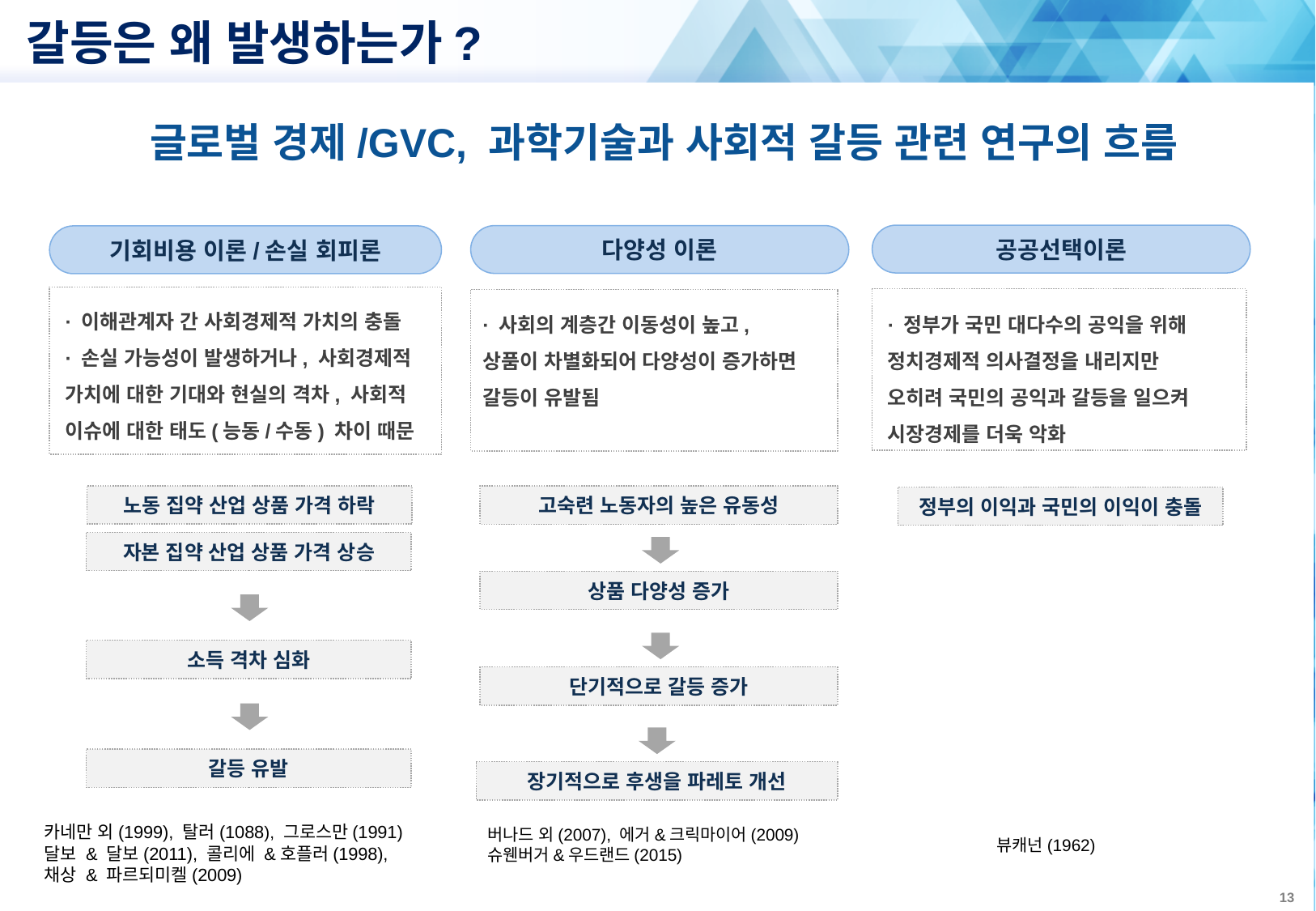

# 갈등은 왜 발생하는가?
글로벌 경제/GVC, 과학기술과 사회적 갈등 관련 연구의 흐름
공공선택이론
다양성 이론
기회비용 이론/손실 회피론

∙ 이해관계자 간 사회경제적 가치의 충돌
∙ 손실 가능성이 발생하거나, 사회경제적 가치에 대한 기대와 현실의 격차, 사회적 이슈에 대한 태도(능동/수동) 차이 때문
∙ 사회의 계층간 이동성이 높고,
상품이 차별화되어 다양성이 증가하면 갈등이 유발됨

∙ 정부가 국민 대다수의 공익을 위해 정치경제적 의사결정을 내리지만 오히려 국민의 공익과 갈등을 일으켜 시장경제를 더욱 악화
노동 집약 산업 상품 가격 하락
고숙련 노동자의 높은 유동성
정부의 이익과 국민의 이익이 충돌
자본 집약 산업 상품 가격 상승

상품 다양성 증가

소득 격차 심화
단기적으로 갈등 증가

갈등 유발
장기적으로 후생을 파레토 개선
카네만 외(1999), 탈러(1088), 그로스만(1991)
달보 & 달보(2011), 콜리에 &호플러(1998),
채상 & 파르되미켈(2009)
버나드 외(2007), 에거&크릭마이어(2009)
슈웬버거&우드랜드(2015)
뷰캐넌(1962)